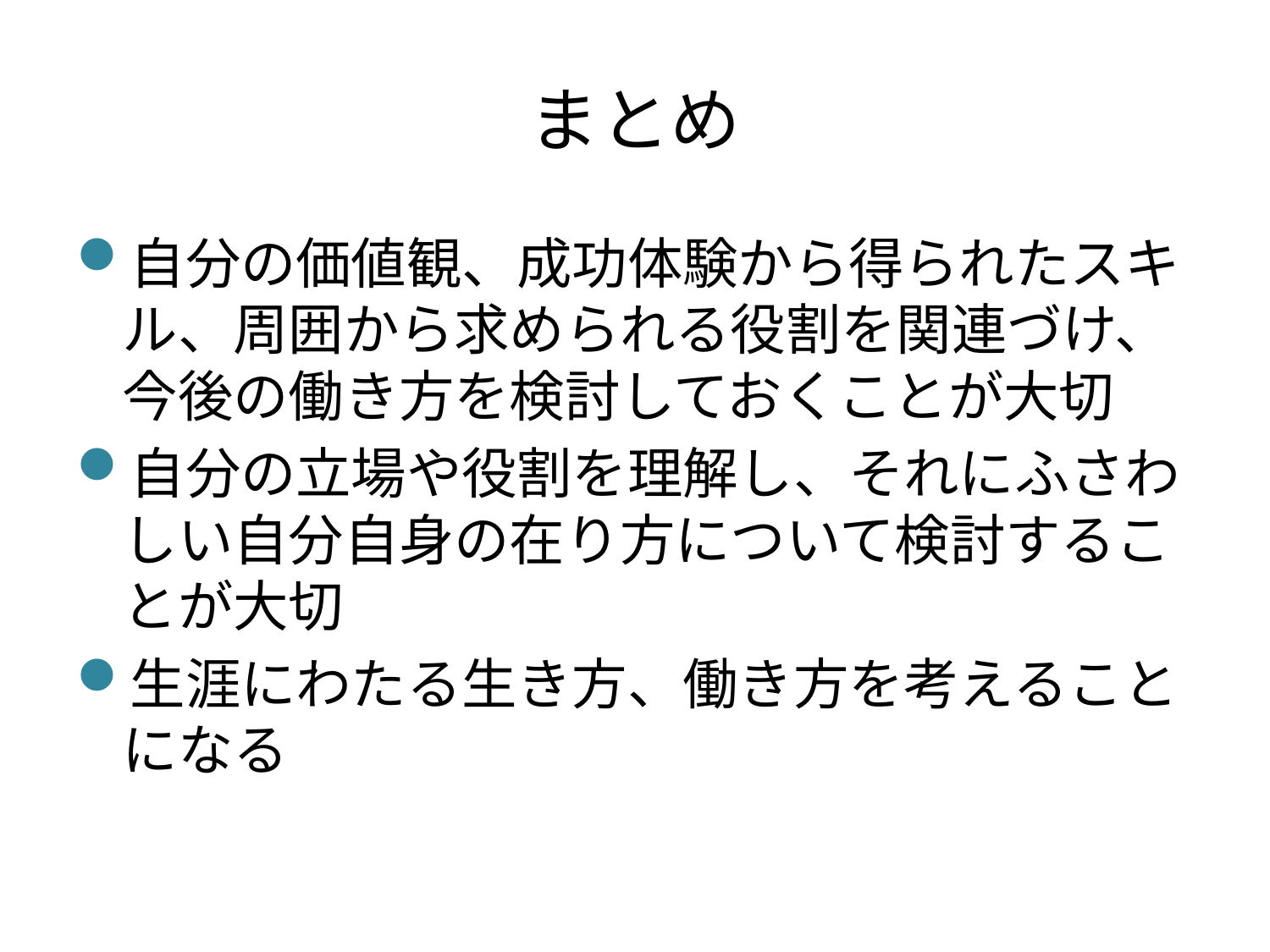

# まとめ
自分の価値観、成功体験から得られたスキル、周囲から求められる役割を関連づけ、今後の働き方を検討しておくことが大切
自分の立場や役割を理解し、それにふさわしい自分自身の在り方について検討することが大切
生涯にわたる生き方、働き方を考えることになる